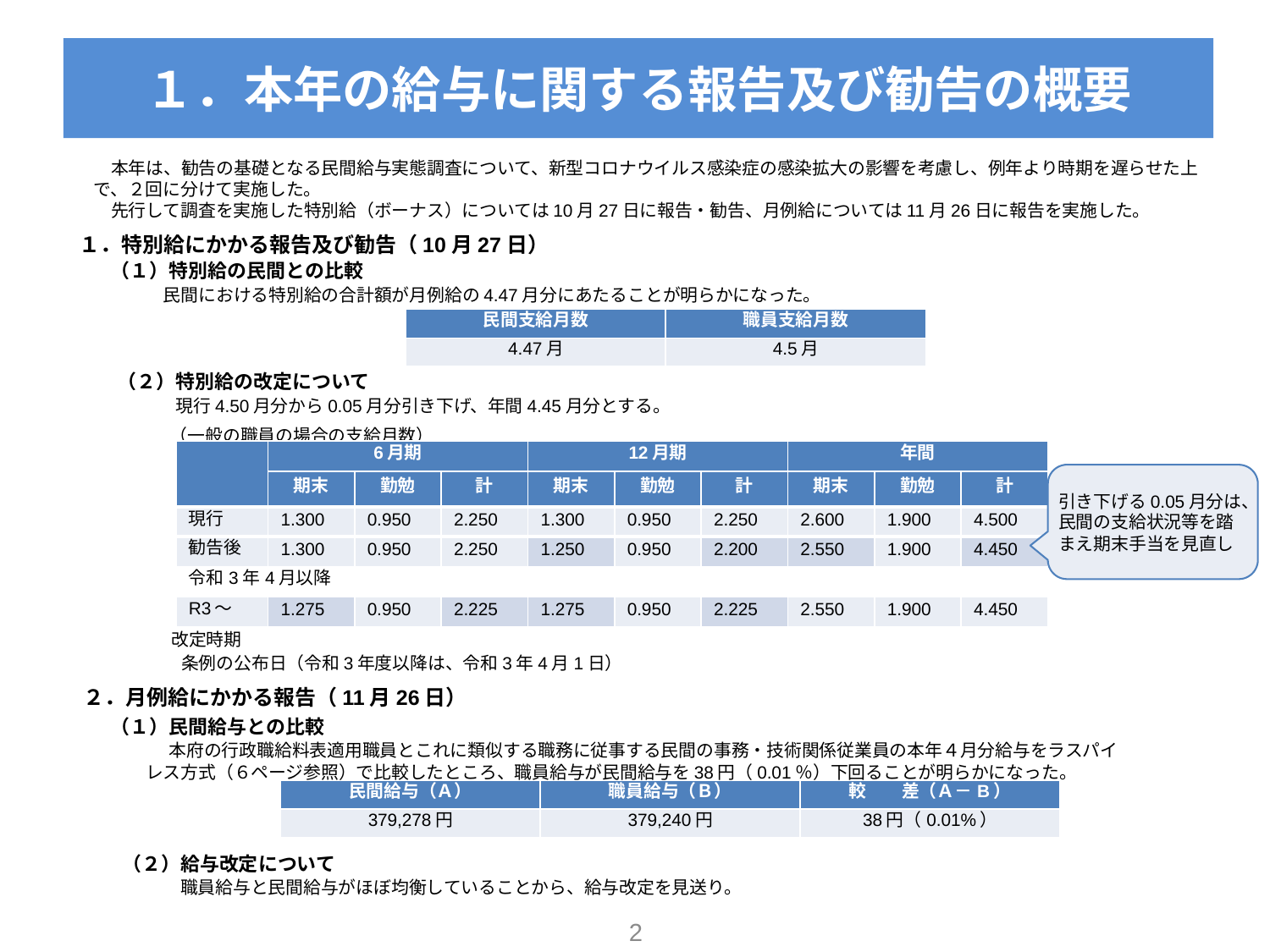

１．本年の給与に関する報告及び勧告の概要
　本年は、勧告の基礎となる民間給与実態調査について、新型コロナウイルス感染症の感染拡大の影響を考慮し、例年より時期を遅らせた上で、２回に分けて実施した。
　先行して調査を実施した特別給（ボーナス）については10月27日に報告・勧告、月例給については11月26日に報告を実施した。
１．特別給にかかる報告及び勧告（10月27日）
（１）特別給の民間との比較
　　　民間における特別給の合計額が月例給の4.47月分にあたることが明らかになった。
| 民間支給月数 | 職員支給月数 |
| --- | --- |
| 4.47月 | 4.5月 |
（２）特別給の改定について
　　　現行4.50月分から0.05月分引き下げ、年間4.45月分とする。

　　　（一般の職員の場合の支給月数）
|  | 6月期 |  |  | 12月期 |  |  | 年間 |  |  |
| --- | --- | --- | --- | --- | --- | --- | --- | --- | --- |
|  | 期末 | 勤勉 | 計 | 期末 | 勤勉 | 計 | 期末 | 勤勉 | 計 |
| 現行 | 1.300 | 0.950 | 2.250 | 1.300 | 0.950 | 2.250 | 2.600 | 1.900 | 4.500 |
| 勧告後 | 1.300 | 0.950 | 2.250 | 1.250 | 0.950 | 2.200 | 2.550 | 1.900 | 4.450 |
| 令和3年4月以降 |  |  |  |  |  |  |  |  |  |
| R3～ | 1.275 | 0.950 | 2.225 | 1.275 | 0.950 | 2.225 | 2.550 | 1.900 | 4.450 |
引き下げる0.05月分は、民間の支給状況等を踏まえ期末手当を見直し
　　　　改定時期
　　　　　条例の公布日（令和3年度以降は、令和3年4月1日）
２．月例給にかかる報告（11月26日）
（１）民間給与との比較
　　　本府の行政職給料表適用職員とこれに類似する職務に従事する民間の事務・技術関係従業員の本年４月分給与をラスパイ
　　レス方式（６ページ参照）で比較したところ、職員給与が民間給与を38円（0.01％）下回ることが明らかになった。
| 民間給与（Ａ） | 職員給与（Ｂ） | 較　　差（Ａ－B） |
| --- | --- | --- |
| 379,278円 | 379,240円 | 38円（0.01%） |
（２）給与改定について
　　　職員給与と民間給与がほぼ均衡していることから、給与改定を見送り。
2